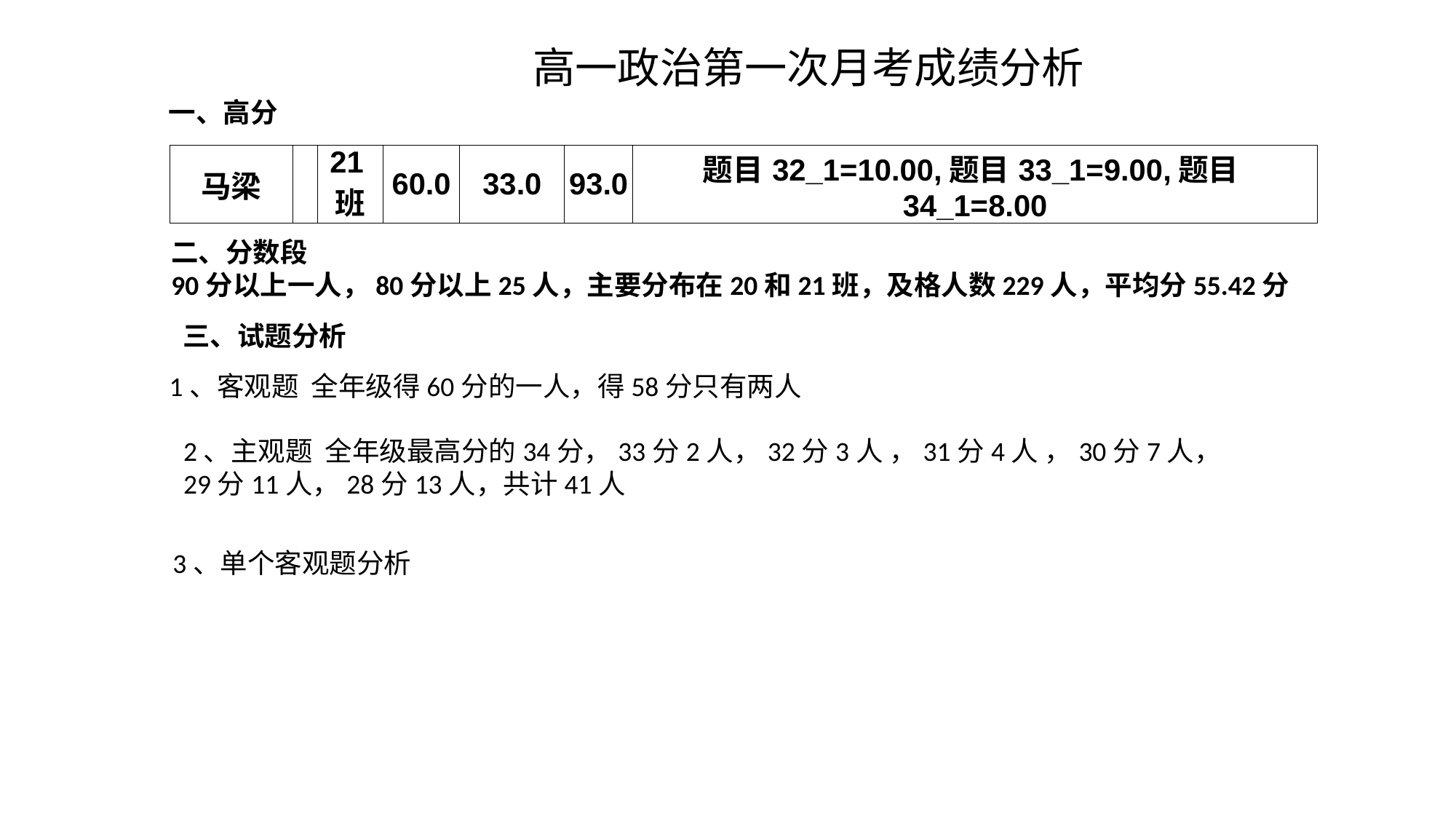

高一政治第一次月考成绩分析
一、高分
#
| 马梁 |  | 21班 | 60.0 | 33.0 | 93.0 | 题目32\_1=10.00,题目33\_1=9.00,题目34\_1=8.00 |
| --- | --- | --- | --- | --- | --- | --- |
二、分数段
90分以上一人，80分以上25人，主要分布在20和21班，及格人数229人，平均分55.42分
三、试题分析
1、客观题  全年级得60分的一人，得58分只有两人
2、主观题  全年级最高分的34分，33分2人，32分3人 ，31分4人 ，30分7人，29分11人，28分13人，共计41人

  3、单个客观题分析